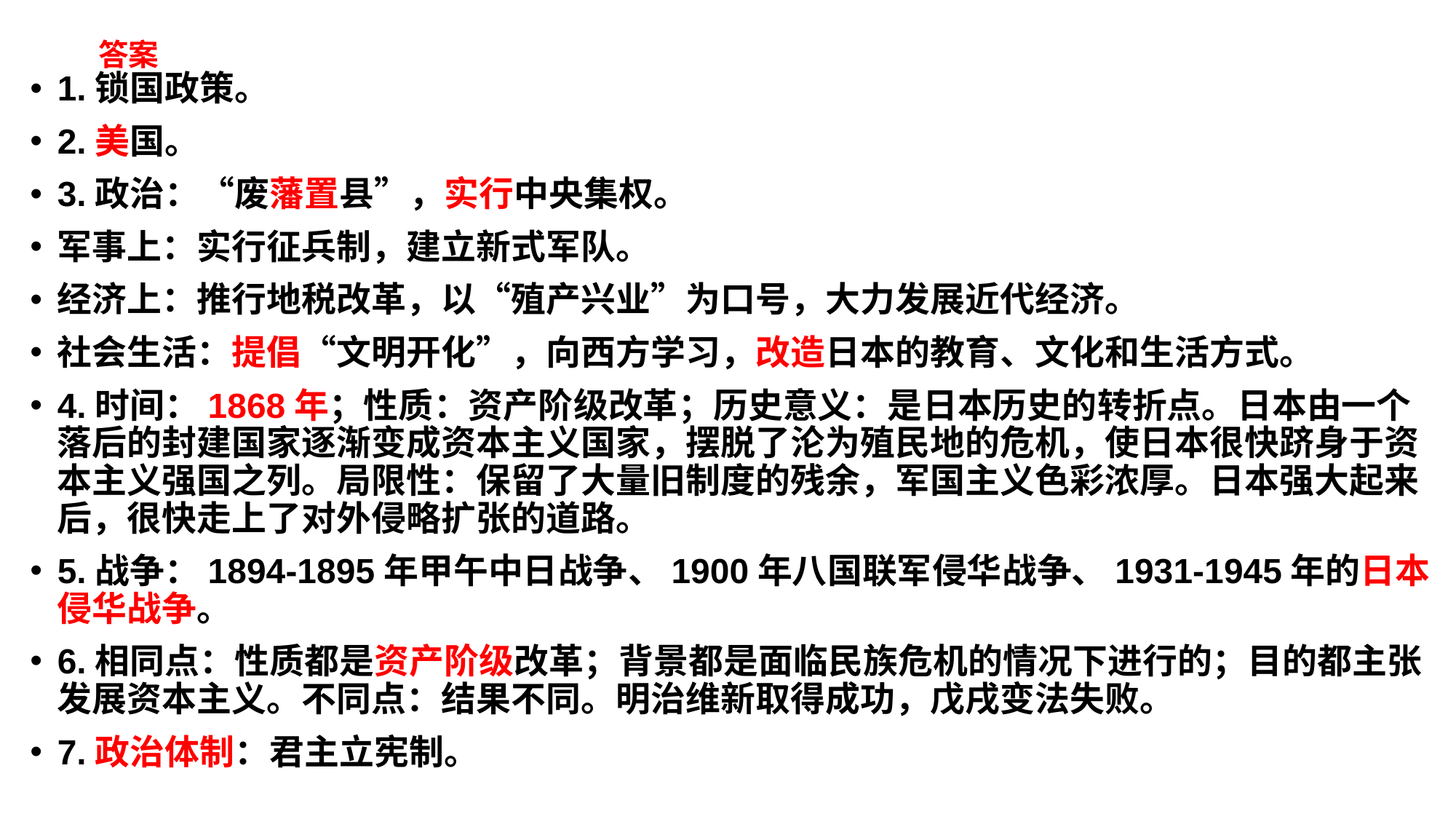

# 答案
1.锁国政策。
2.美国。
3.政治：“废藩置县”，实行中央集权。
军事上：实行征兵制，建立新式军队。
经济上：推行地税改革，以“殖产兴业”为口号，大力发展近代经济。
社会生活：提倡“文明开化”，向西方学习，改造日本的教育、文化和生活方式。
4.时间：1868年；性质：资产阶级改革；历史意义：是日本历史的转折点。日本由一个落后的封建国家逐渐变成资本主义国家，摆脱了沦为殖民地的危机，使日本很快跻身于资本主义强国之列。局限性：保留了大量旧制度的残余，军国主义色彩浓厚。日本强大起来后，很快走上了对外侵略扩张的道路。
5.战争：1894-1895年甲午中日战争、1900年八国联军侵华战争、1931-1945年的日本侵华战争。
6.相同点：性质都是资产阶级改革；背景都是面临民族危机的情况下进行的；目的都主张发展资本主义。不同点：结果不同。明治维新取得成功，戊戌变法失败。
7.政治体制：君主立宪制。